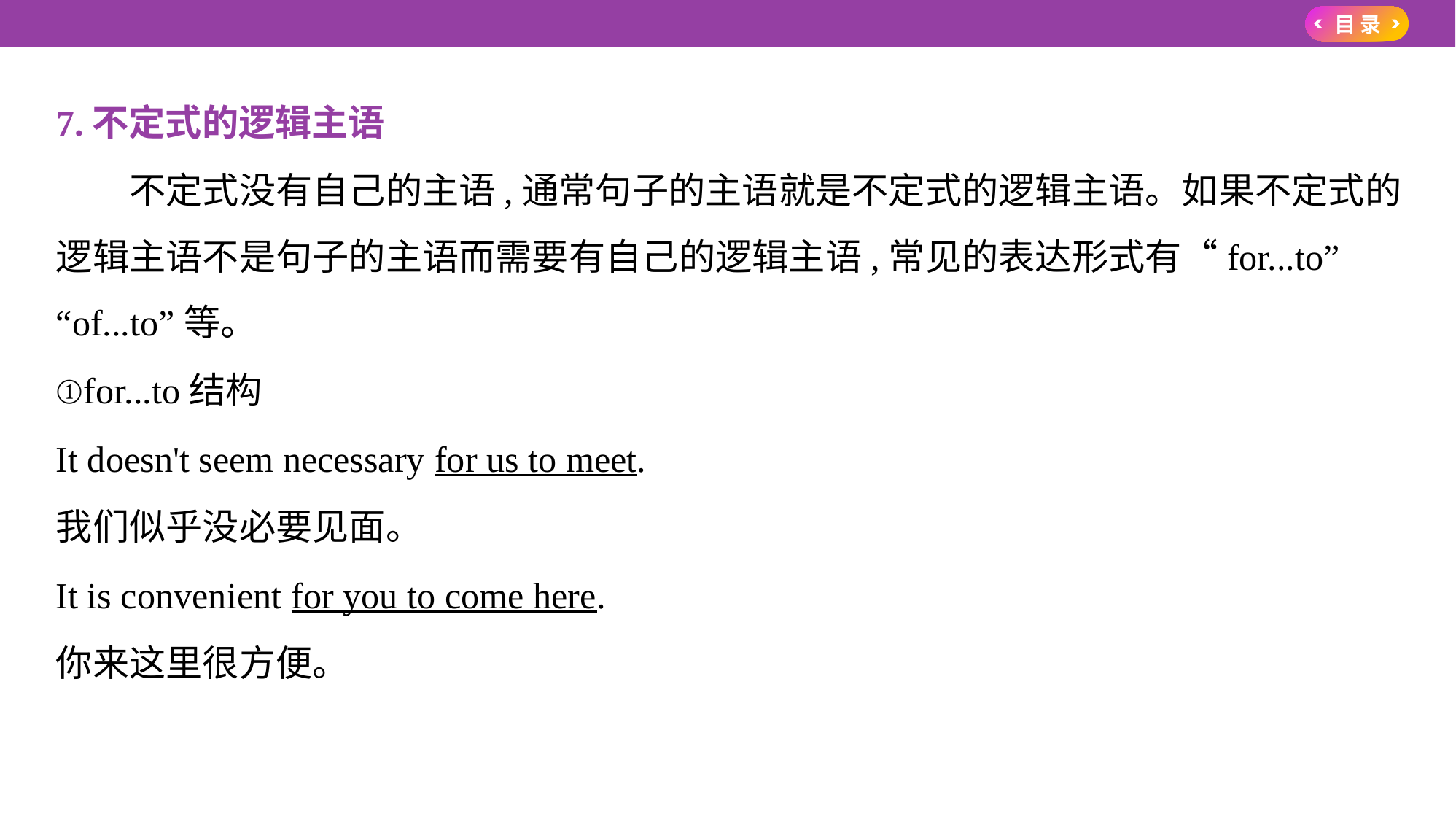

7.不定式的逻辑主语
　　不定式没有自己的主语,通常句子的主语就是不定式的逻辑主语。如果不定式的
逻辑主语不是句子的主语而需要有自己的逻辑主语,常见的表达形式有“for...to”
“of...to”等。
①for...to结构
It doesn't seem necessary for us to meet.
我们似乎没必要见面。
It is convenient for you to come here.
你来这里很方便。